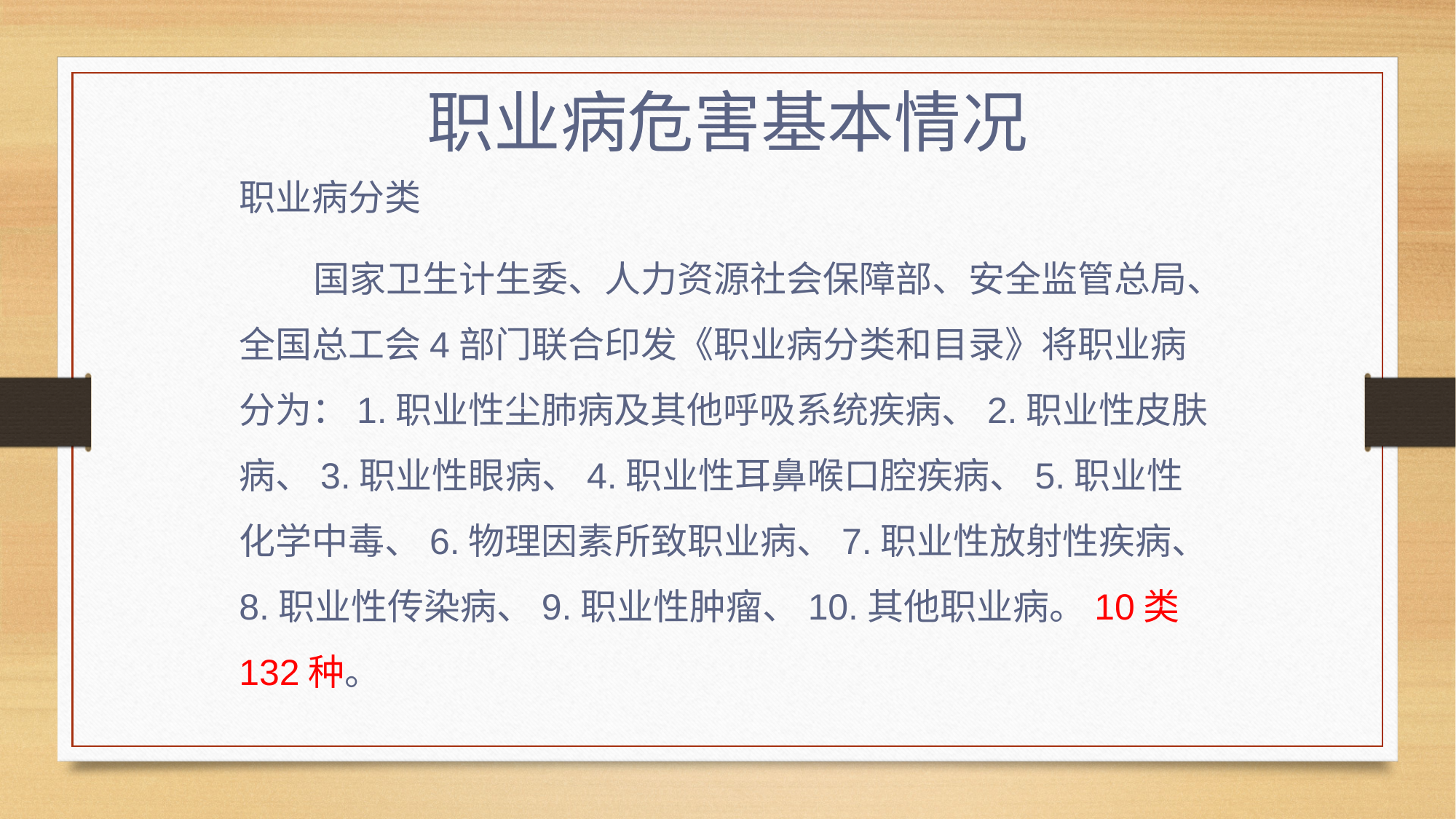

职业病危害基本情况
职业病分类
        国家卫生计生委、人力资源社会保障部、安全监管总局、全国总工会4部门联合印发《职业病分类和目录》将职业病分为：1.职业性尘肺病及其他呼吸系统疾病、2.职业性皮肤病、3.职业性眼病、4.职业性耳鼻喉口腔疾病、5.职业性化学中毒、6.物理因素所致职业病、7.职业性放射性疾病、8.职业性传染病、9.职业性肿瘤、10.其他职业病。10类132种。